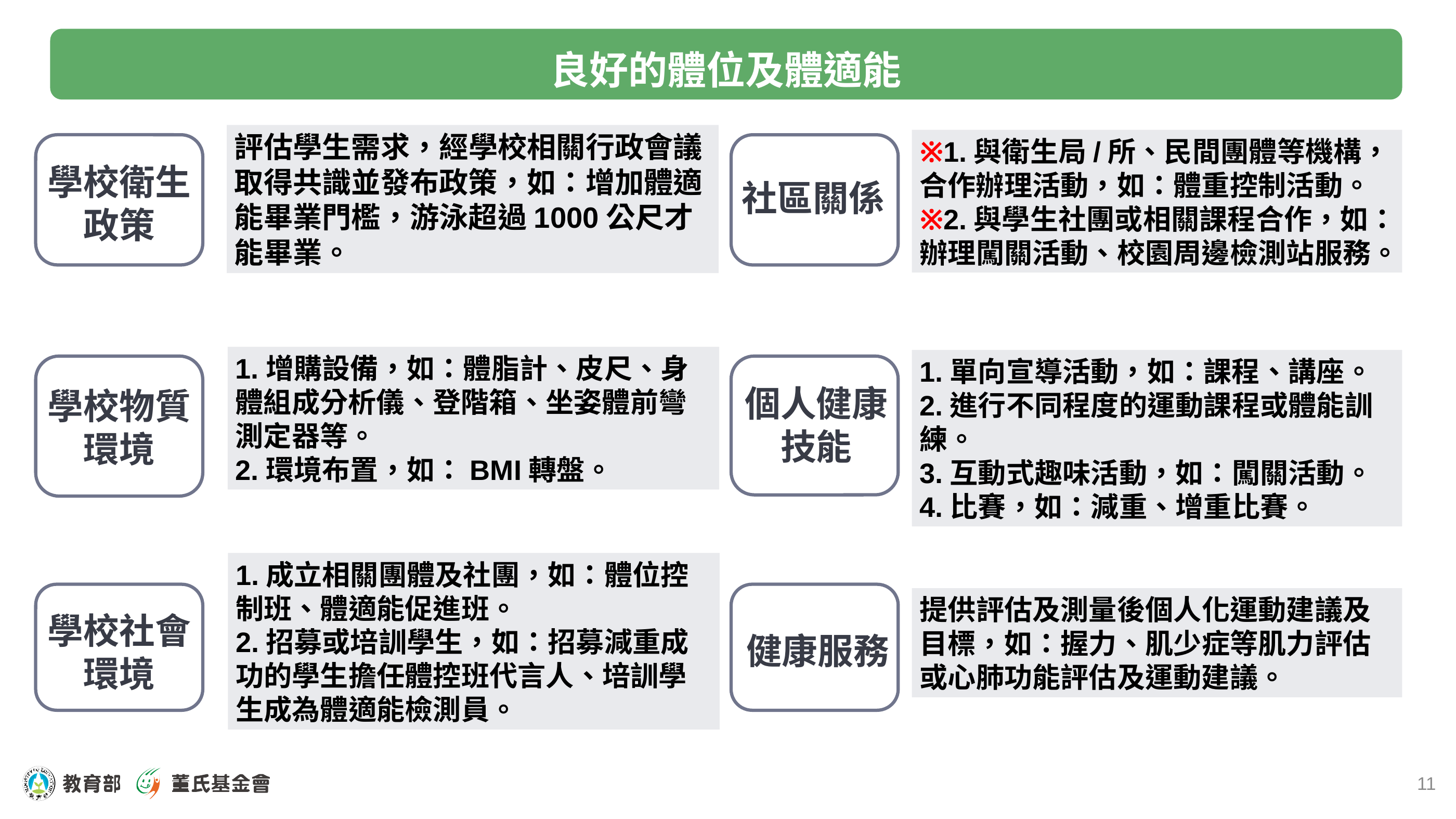

良好的體位及體適能
評估學生需求，經學校相關行政會議取得共識並發布政策，如：增加體適能畢業門檻，游泳超過1000公尺才能畢業。
※1.與衛生局/所、民間團體等機構，合作辦理活動，如：體重控制活動。
※2.與學生社團或相關課程合作，如：辦理闖關活動、校園周邊檢測站服務。

學校衛生政策

社區關係

個人健康技能

健康服務
1.增購設備，如：體脂計、皮尺、身體組成分析儀、登階箱、坐姿體前彎測定器等。
2.環境布置，如：BMI轉盤。
1.單向宣導活動，如：課程、講座。
2.進行不同程度的運動課程或體能訓練。
3.互動式趣味活動，如：闖關活動。
4.比賽，如：減重、增重比賽。

學校物質環境
1.成立相關團體及社團，如：體位控制班、體適能促進班。
2.招募或培訓學生，如：招募減重成功的學生擔任體控班代言人、培訓學生成為體適能檢測員。

學校社會環境
提供評估及測量後個人化運動建議及目標，如：握力、肌少症等肌力評估或心肺功能評估及運動建議。
11